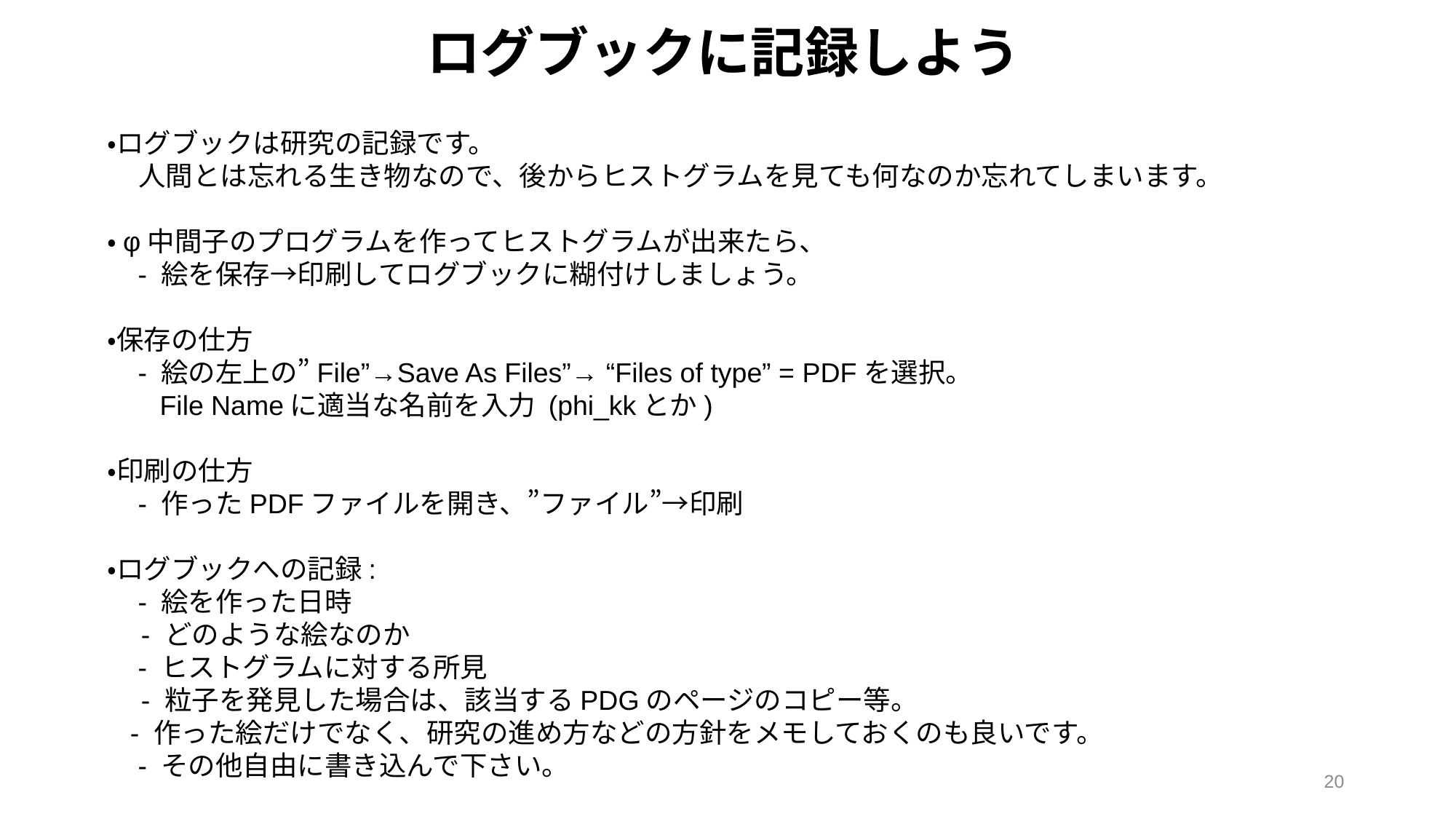

# ログブックに記録しよう
・ログブックは研究の記録です。
    人間とは忘れる生き物なので、後からヒストグラムを見ても何なのか忘れてしまいます。

・φ中間子のプログラムを作ってヒストグラムが出来たら、
    - 絵を保存→印刷してログブックに糊付けしましょう。

・保存の仕方
    - 絵の左上の”File”→Save As Files”→ “Files of type” = PDFを選択。
　   File Nameに適当な名前を入力 (phi_kkとか)

・印刷の仕方
    - 作ったPDFファイルを開き、”ファイル”→印刷

・ログブックへの記録:
    - 絵を作った日時
　- どのような絵なのか
    - ヒストグラムに対する所見
　- 粒子を発見した場合は、該当するPDGのページのコピー等。
   - 作った絵だけでなく、研究の進め方などの方針をメモしておくのも良いです。
    - その他自由に書き込んで下さい。
20